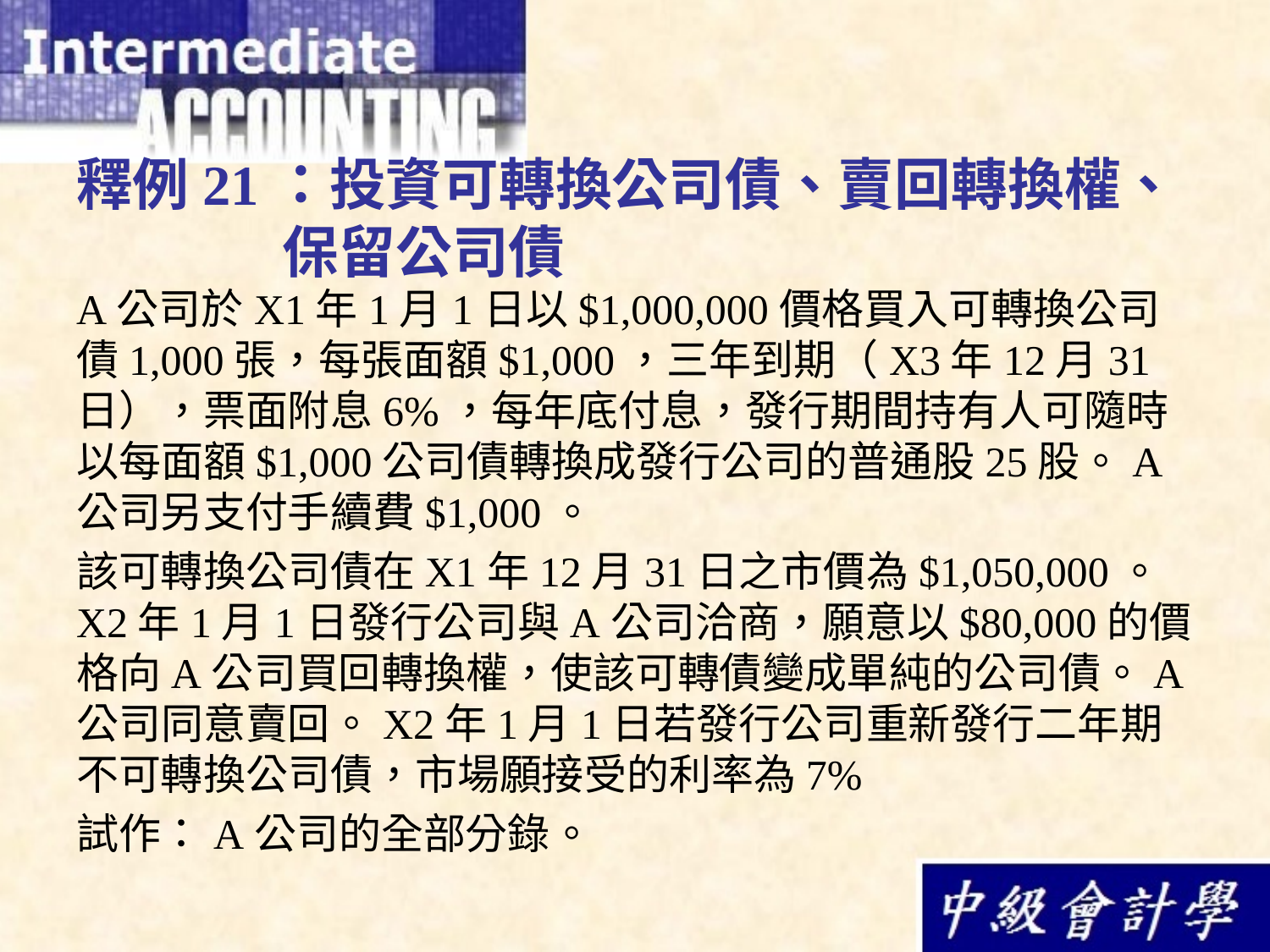

# 釋例21：投資可轉換公司債、賣回轉換權、 保留公司債
A公司於X1年1月1日以$1,000,000價格買入可轉換公司債1,000張，每張面額$1,000，三年到期（X3年12月31日），票面附息6%，每年底付息，發行期間持有人可隨時以每面額$1,000公司債轉換成發行公司的普通股25股。A公司另支付手續費$1,000。
該可轉換公司債在X1年12月31日之市價為$1,050,000。X2年1月1日發行公司與A公司洽商，願意以$80,000的價格向A公司買回轉換權，使該可轉債變成單純的公司債。A公司同意賣回。X2年1月1日若發行公司重新發行二年期不可轉換公司債，市場願接受的利率為7%
試作：A公司的全部分錄。